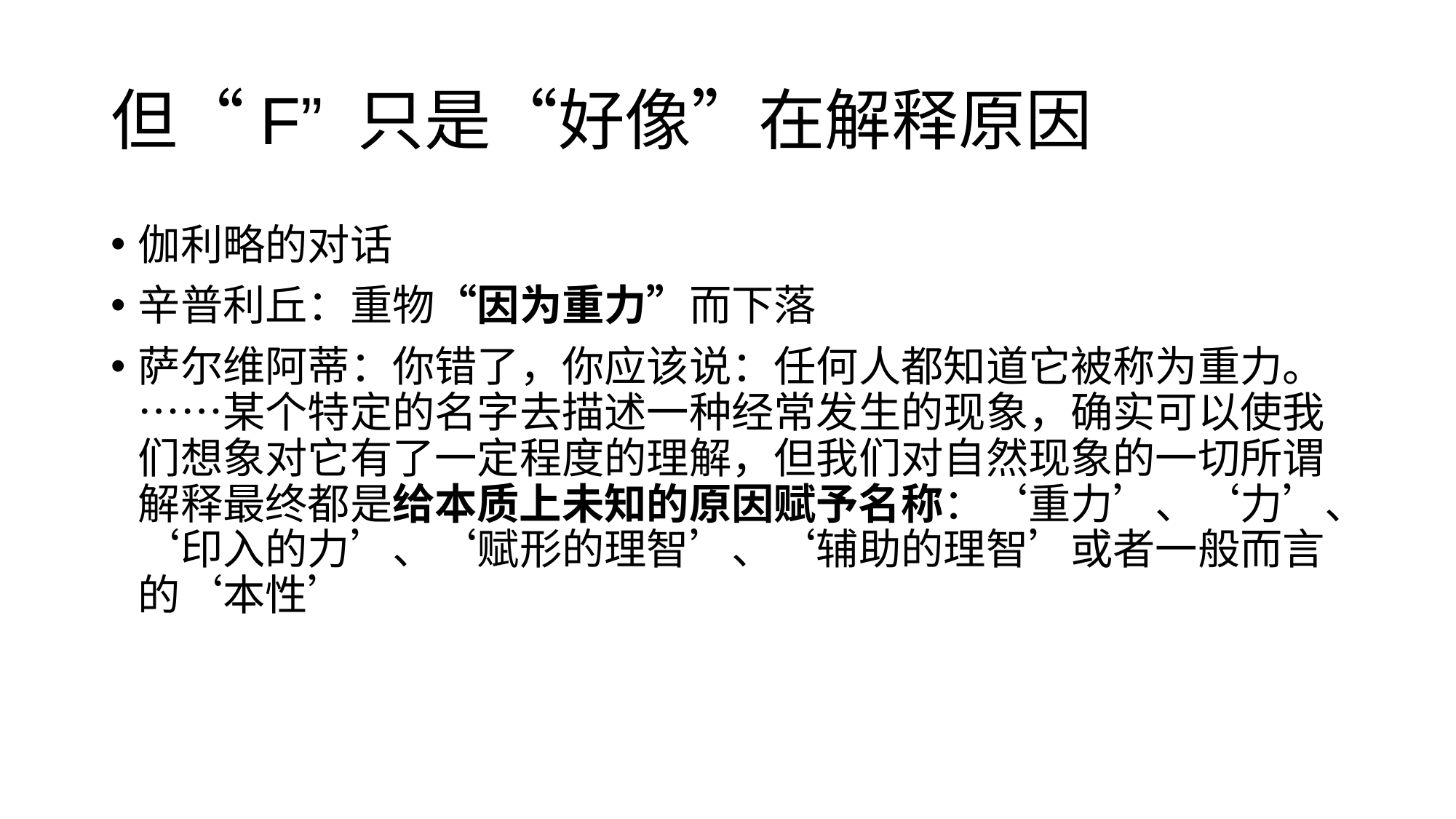

# 但“F” 只是“好像”在解释原因
伽利略的对话
辛普利丘：重物“因为重力”而下落
萨尔维阿蒂：你错了，你应该说：任何人都知道它被称为重力。……某个特定的名字去描述一种经常发生的现象，确实可以使我们想象对它有了一定程度的理解，但我们对自然现象的一切所谓解释最终都是给本质上未知的原因赋予名称：‘重力’、‘力’、‘印入的力’、‘赋形的理智’、‘辅助的理智’或者一般而言的‘本性’